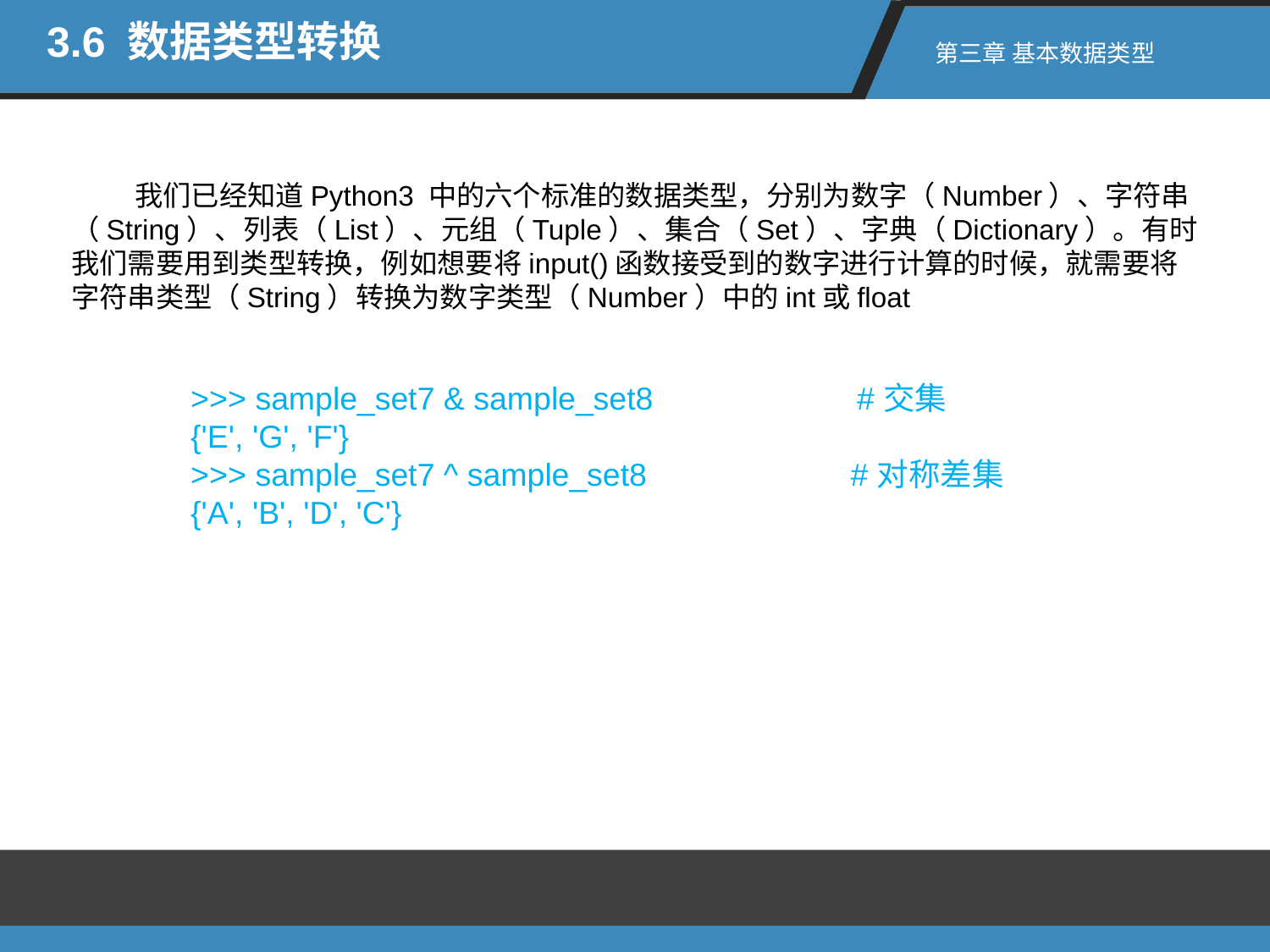

3.6 数据类型转换
第三章 基本数据类型
我们已经知道Python3 中的六个标准的数据类型，分别为数字（Number）、字符串（String）、列表（List）、元组（Tuple）、集合（Set）、字典（Dictionary）。有时我们需要用到类型转换，例如想要将input()函数接受到的数字进行计算的时候，就需要将字符串类型（String）转换为数字类型（Number）中的int或float
>>> sample_set7 & sample_set8                       #交集
{'E', 'G', 'F'}
>>> sample_set7 ^ sample_set8                       #对称差集
{'A', 'B', 'D', 'C'}